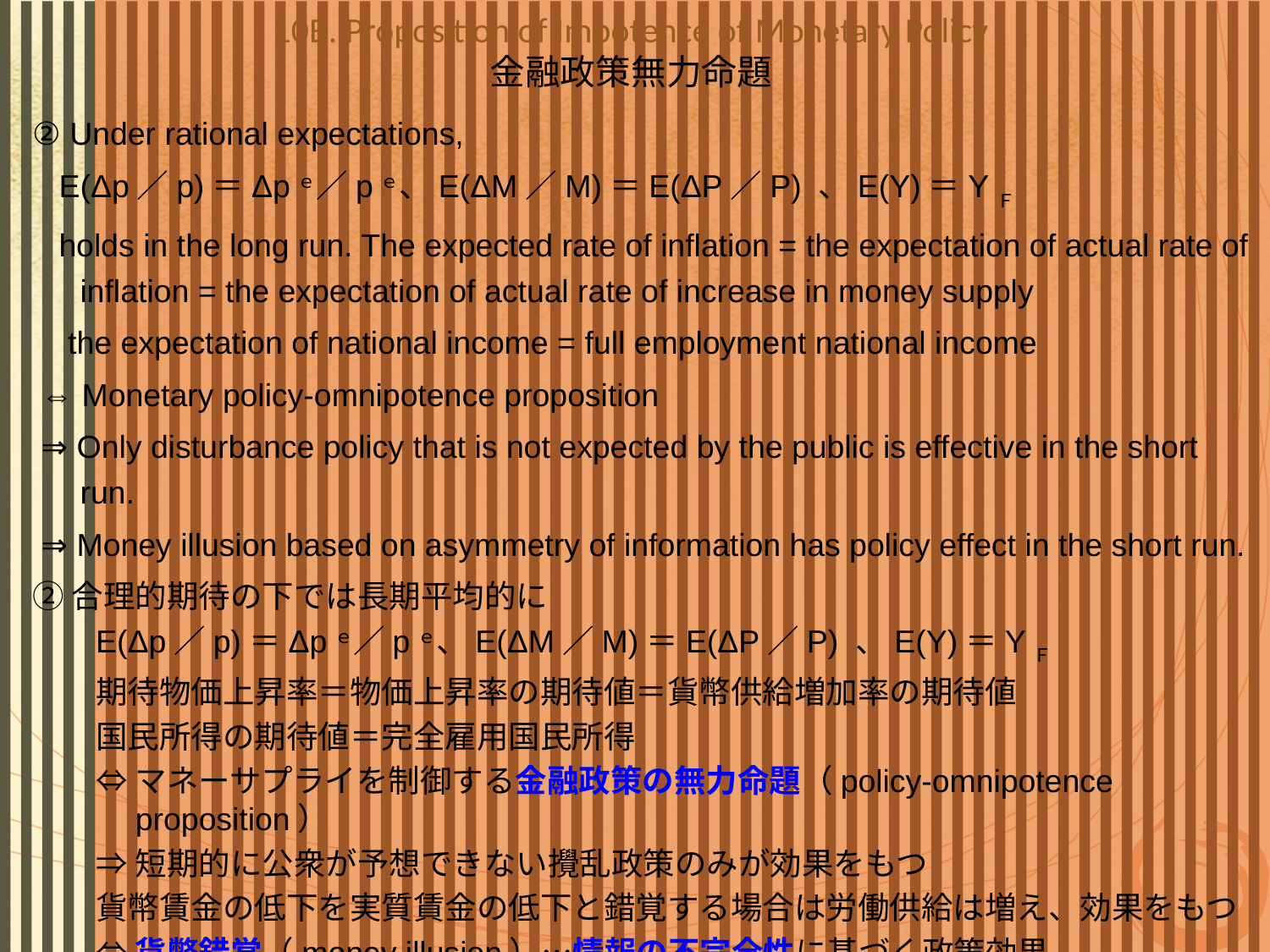

# 10B. Proposition of Impotence of Monetary Policy 金融政策無力命題
② Under rational expectations,
   E(Δp／p)＝Δpｅ／pｅ、E(ΔM／M)＝E(ΔP／P) 、E(Y)＝YＦ
   holds in the long run. The expected rate of inflation = the expectation of actual rate of inflation = the expectation of actual rate of increase in money supply
    the expectation of national income = full employment national income
 ⇔ Monetary policy-omnipotence proposition
 ⇒ Only disturbance policy that is not expected by the public is effective in the short run.
 ⇒ Money illusion based on asymmetry of information has policy effect in the short run.
②合理的期待の下では長期平均的に
E(Δp／p)＝Δpｅ／pｅ、E(ΔM／M)＝E(ΔP／P) 、E(Y)＝YＦ
期待物価上昇率＝物価上昇率の期待値＝貨幣供給増加率の期待値
国民所得の期待値＝完全雇用国民所得
⇔マネーサプライを制御する金融政策の無力命題（policy-omnipotence proposition）
⇒短期的に公衆が予想できない攪乱政策のみが効果をもつ
貨幣賃金の低下を実質賃金の低下と錯覚する場合は労働供給は増え、効果をもつ
⇔貨幣錯覚（money illusion）…情報の不完全性に基づく政策効果
長期的には攪乱項の期待値はゼロ⇔政策効果無し